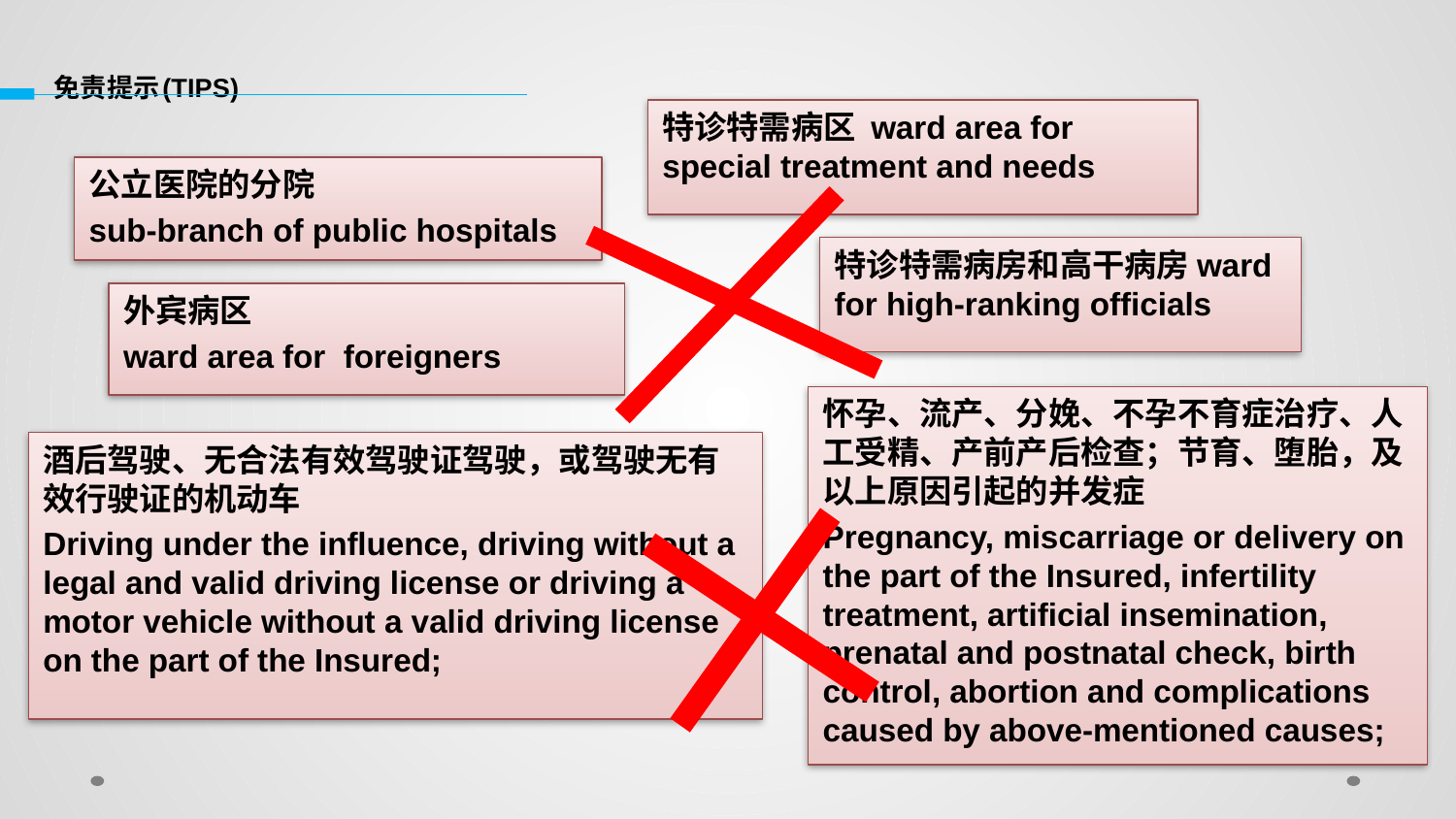

免责提示(Tips)

特诊特需病区 ward area for special treatment and needs
公立医院的分院
sub-branch of public hospitals
特诊特需病房和高干病房ward for high-ranking officials
外宾病区
ward area for  foreigners
怀孕、流产、分娩、不孕不育症治疗、人工受精、产前产后检查；节育、堕胎，及以上原因引起的并发症
Pregnancy, miscarriage or delivery on the part of the Insured, infertility treatment, artificial insemination, prenatal and postnatal check, birth control, abortion and complications caused by above-mentioned causes;
酒后驾驶、无合法有效驾驶证驾驶，或驾驶无有效行驶证的机动车
Driving under the influence, driving without a legal and valid driving license or driving a motor vehicle without a valid driving license on the part of the Insured;